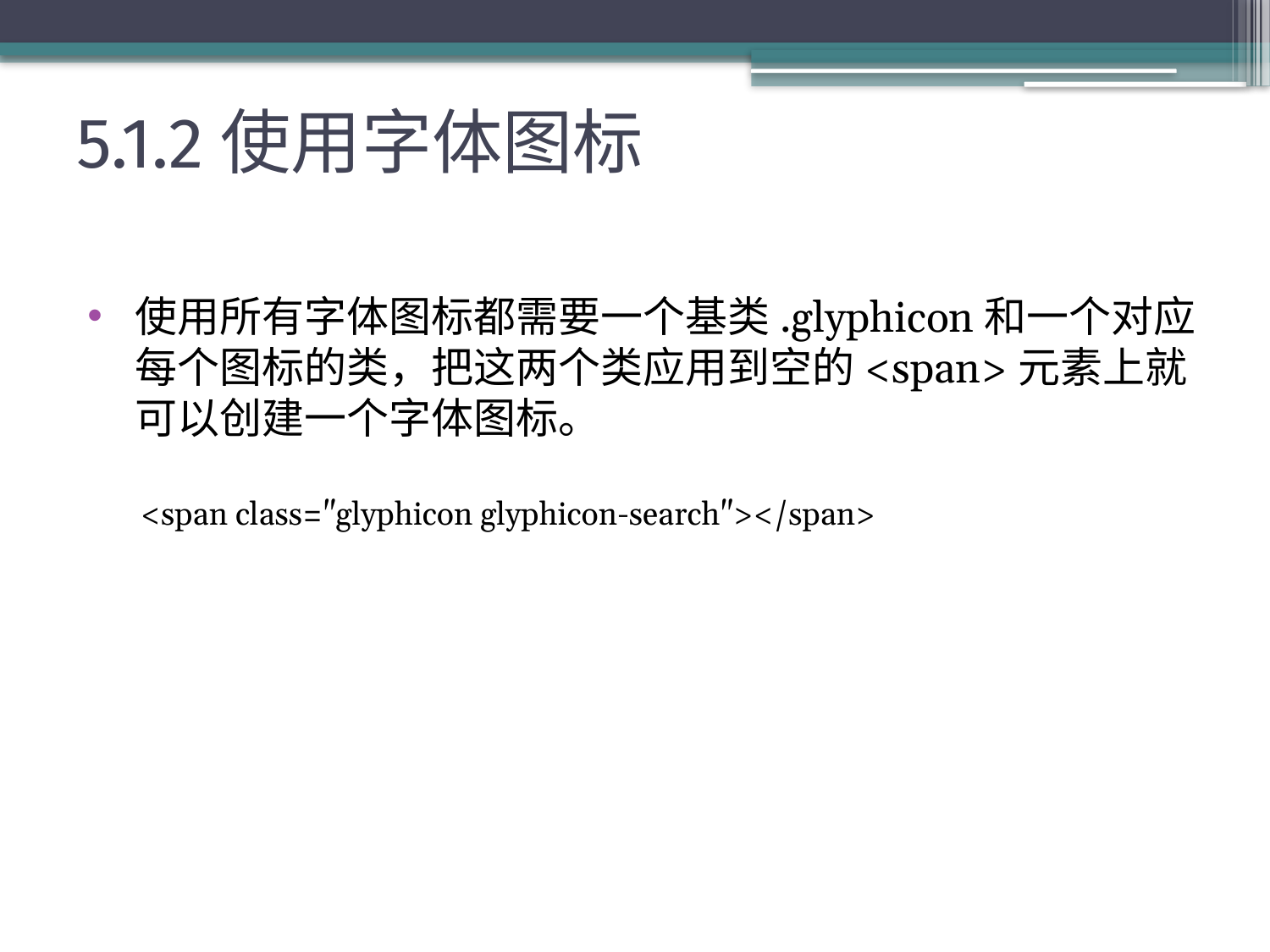

# 5.1.2使用字体图标

使用所有字体图标都需要一个基类.glyphicon和一个对应每个图标的类，把这两个类应用到空的<span>元素上就可以创建一个字体图标。

       <span class="glyphicon glyphicon-search"></span>